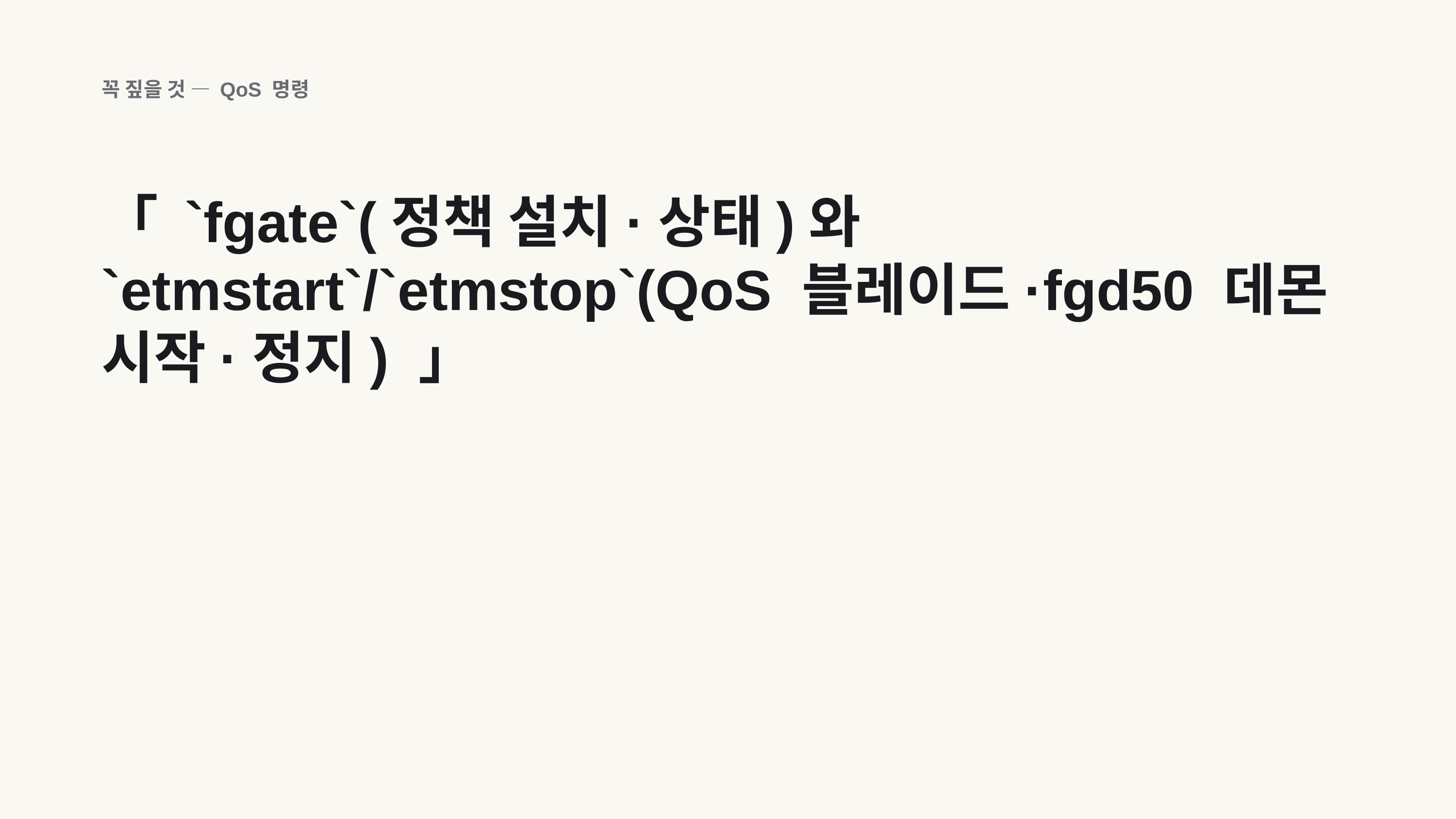

꼭 짚을 것 — QoS 명령
「 `fgate`(정책 설치·상태)와 `etmstart`/`etmstop`(QoS 블레이드·fgd50 데몬 시작·정지) 」